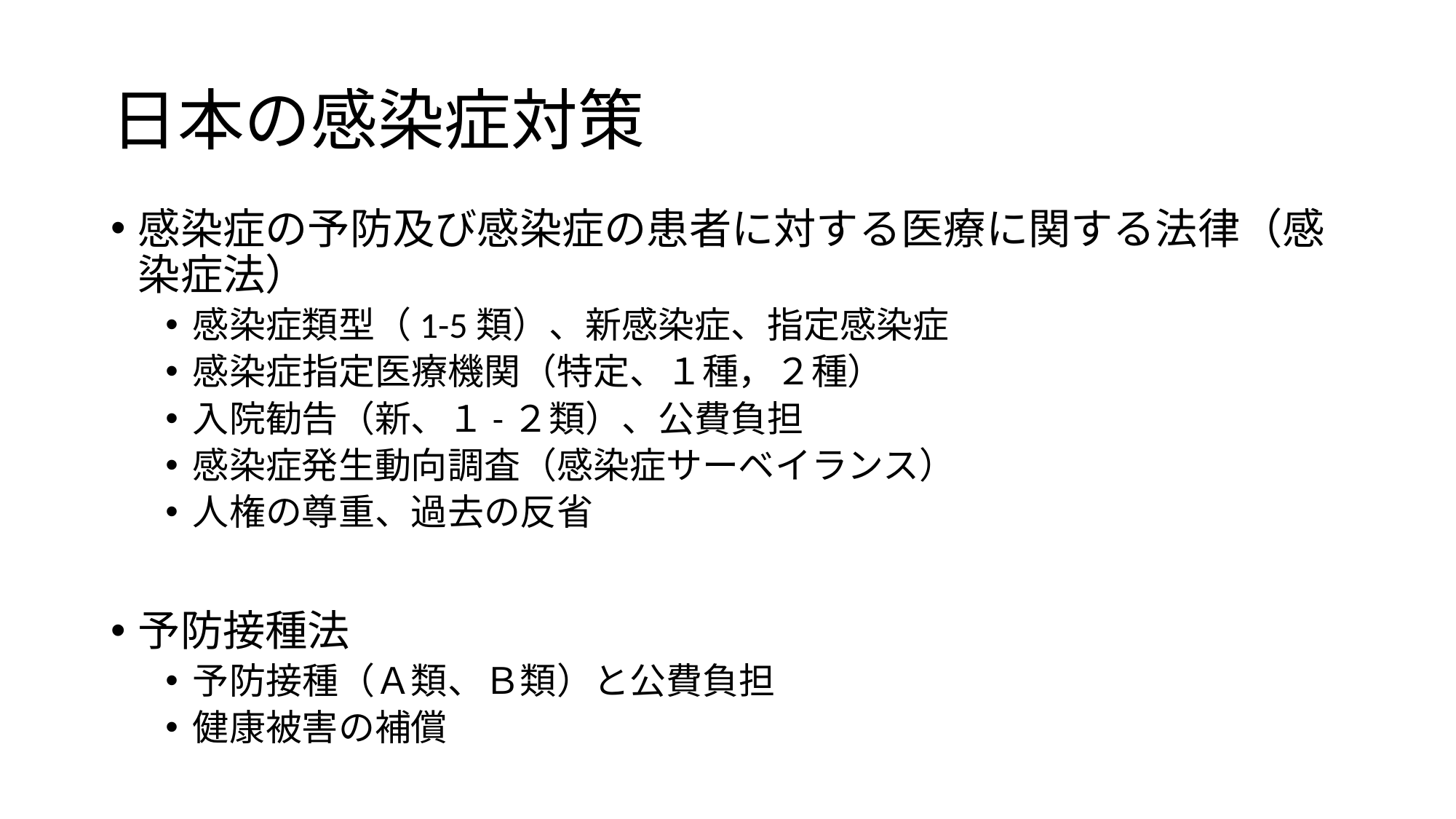

# 日本の感染症対策
感染症の予防及び感染症の患者に対する医療に関する法律（感染症法）
感染症類型（1-5類）、新感染症、指定感染症
感染症指定医療機関（特定、１種，２種）
入院勧告（新、１-２類）、公費負担
感染症発生動向調査（感染症サーベイランス）
人権の尊重、過去の反省

予防接種法
予防接種（Ａ類、Ｂ類）と公費負担
健康被害の補償